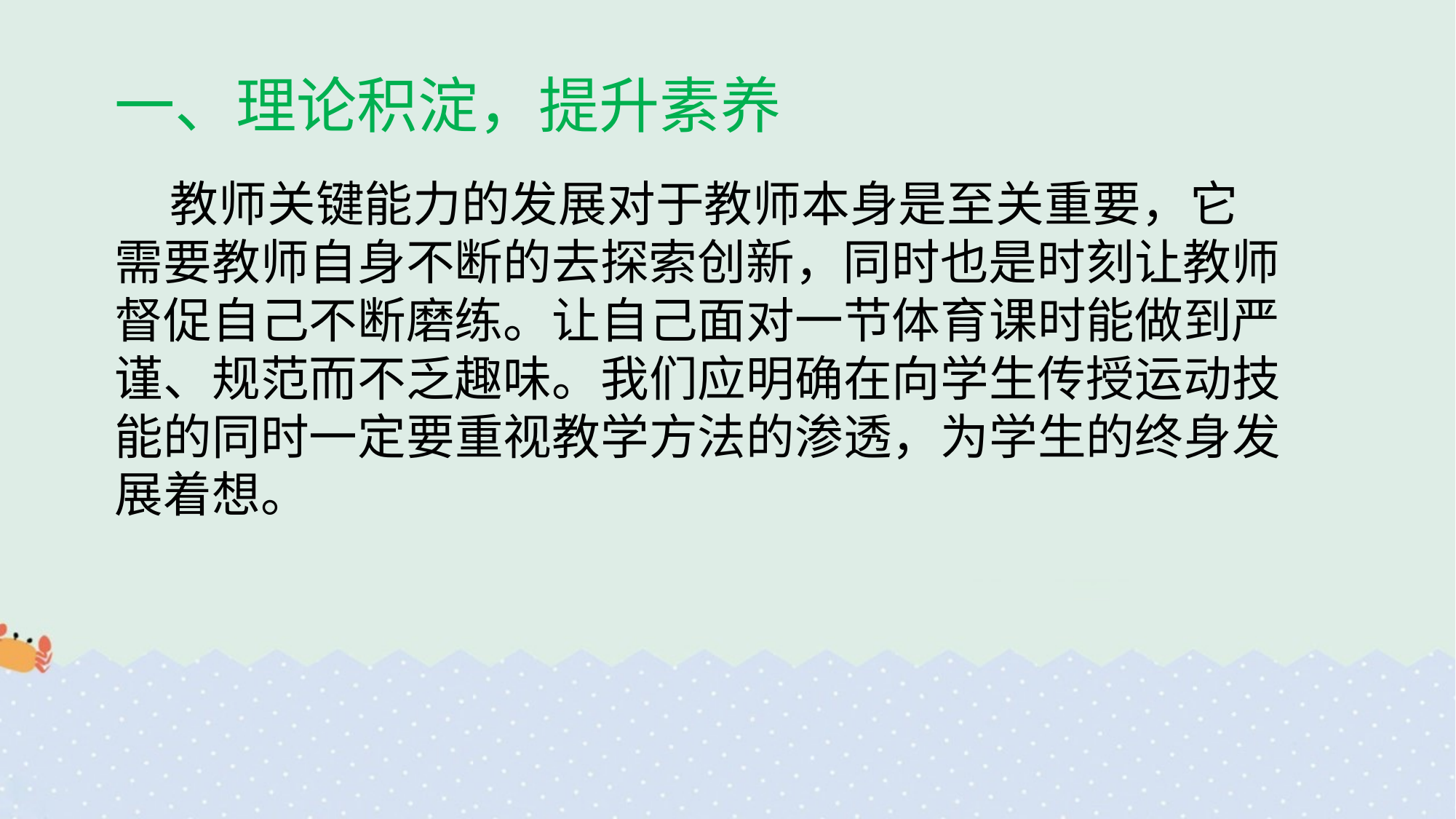

一、理论积淀，提升素养

    教师关键能力的发展对于教师本身是至关重要，它需要教师自身不断的去探索创新，同时也是时刻让教师督促自己不断磨练。让自己面对一节体育课时能做到严谨、规范而不乏趣味。我们应明确在向学生传授运动技能的同时一定要重视教学方法的渗透，为学生的终身发展着想。